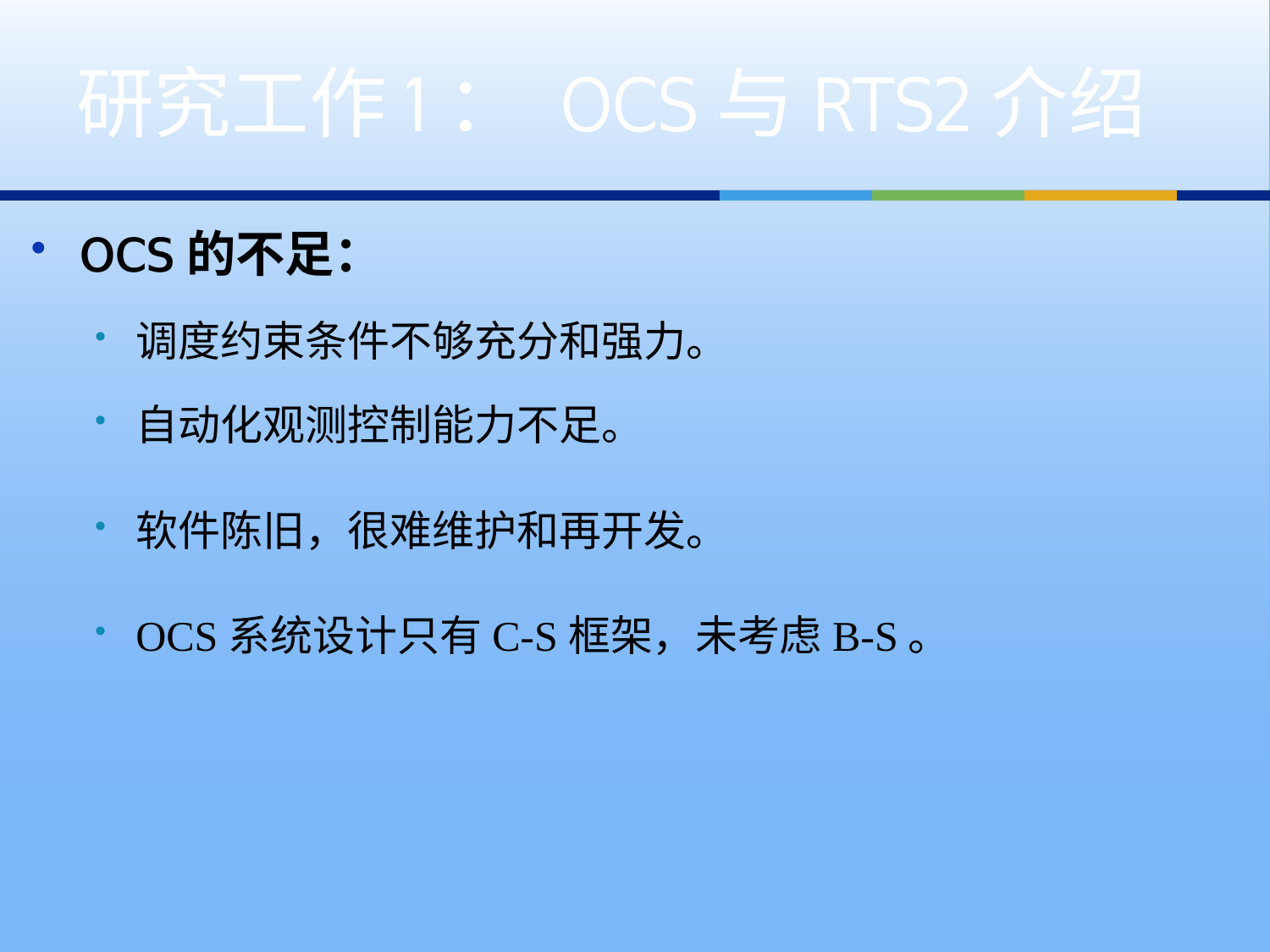

# 研究工作1： OCS与RTS2介绍
OCS的不足：

调度约束条件不够充分和强力。

自动化观测控制能力不足。

软件陈旧，很难维护和再开发。

OCS系统设计只有C-S框架，未考虑B-S。